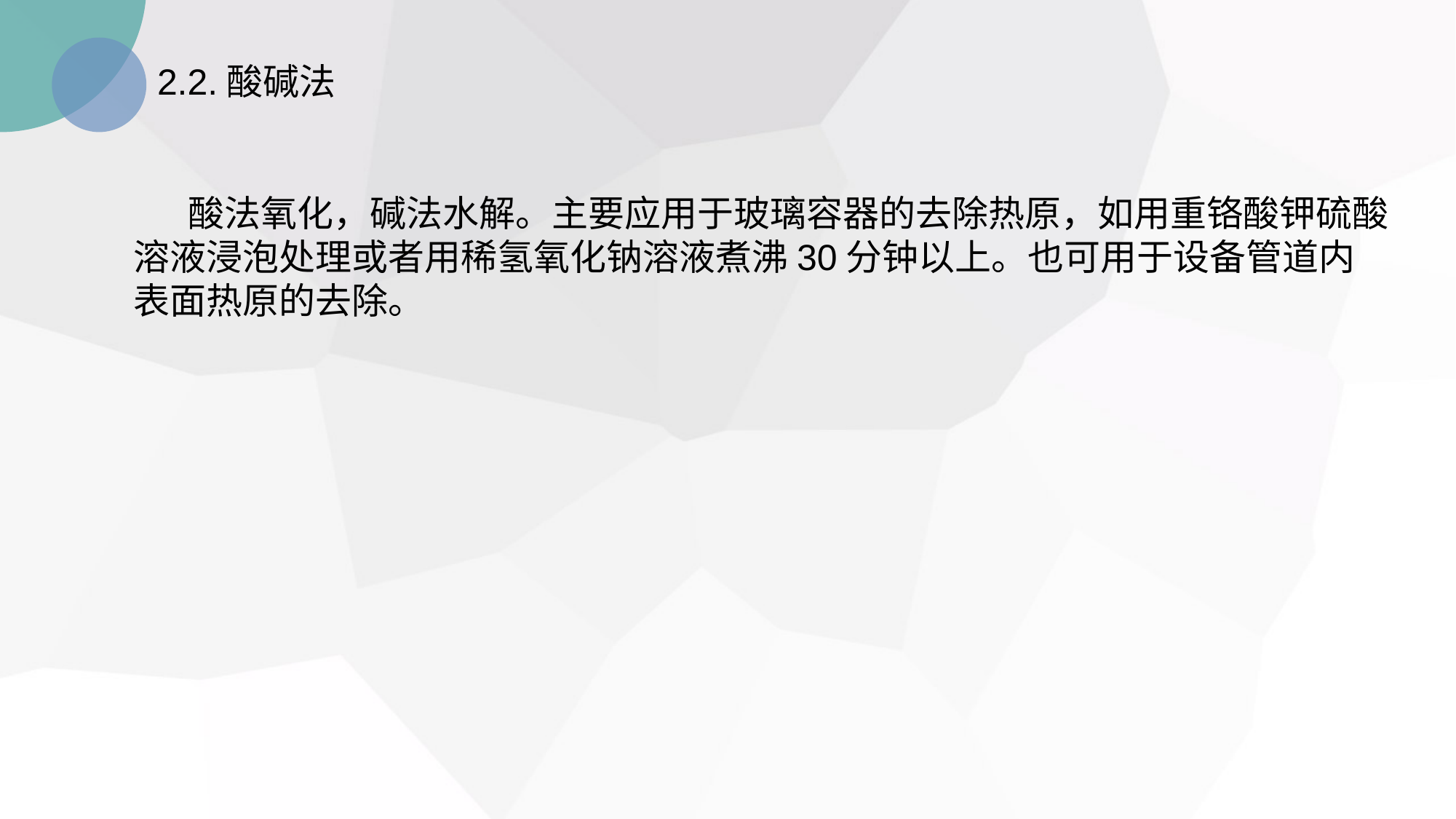

2.2.酸碱法
酸法氧化，碱法水解。主要应用于玻璃容器的去除热原，如用重铬酸钾硫酸溶液浸泡处理或者用稀氢氧化钠溶液煮沸30分钟以上。也可用于设备管道内表面热原的去除。